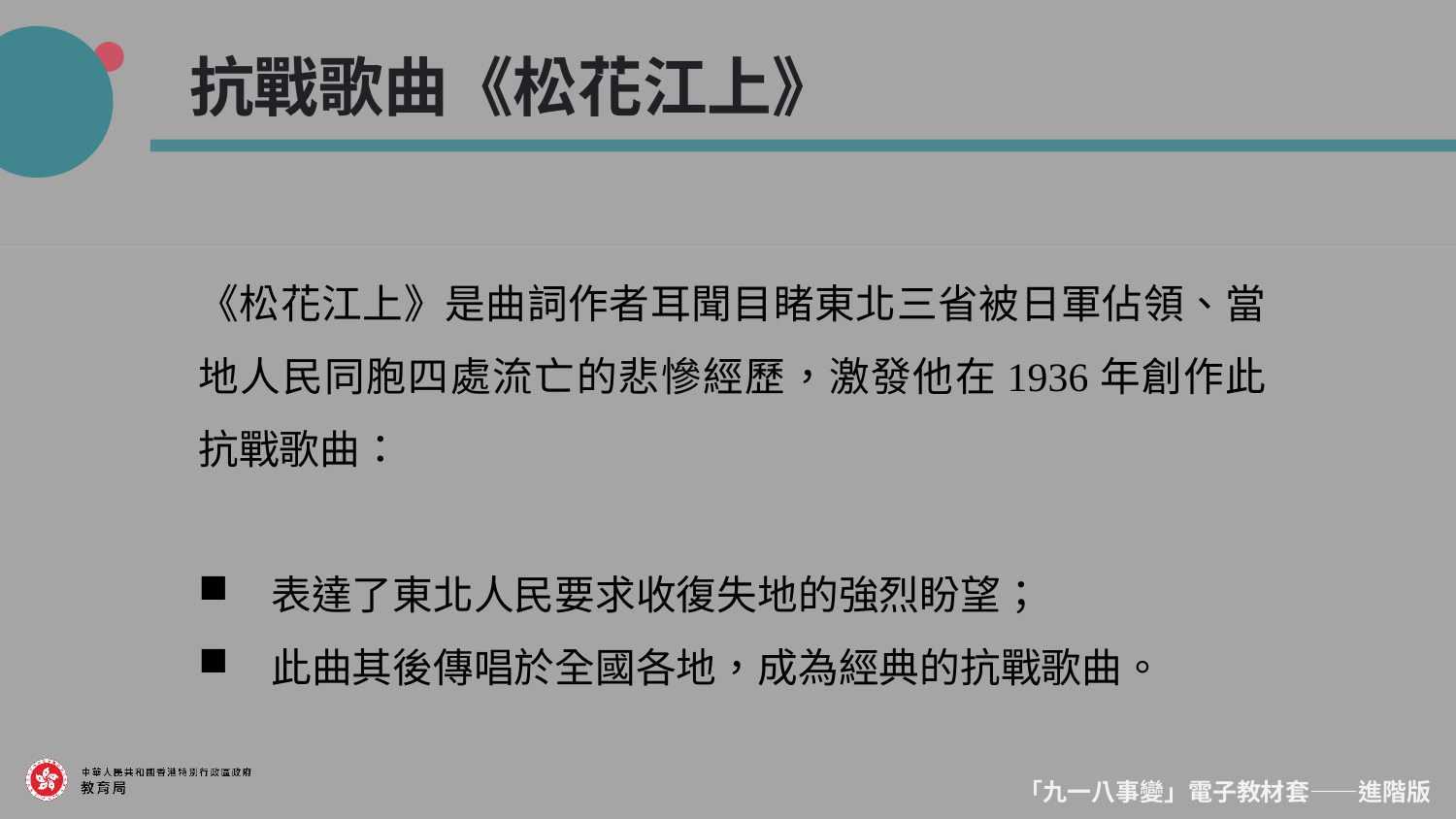

抗戰歌曲《松花江上》

《松花江上》是曲詞作者耳聞目睹東北三省被日軍佔領、當地人民同胞四處流亡的悲慘經歷，激發他在1936年創作此抗戰歌曲：

表達了東北人民要求收復失地的強烈盼望；
此曲其後傳唱於全國各地，成為經典的抗戰歌曲。